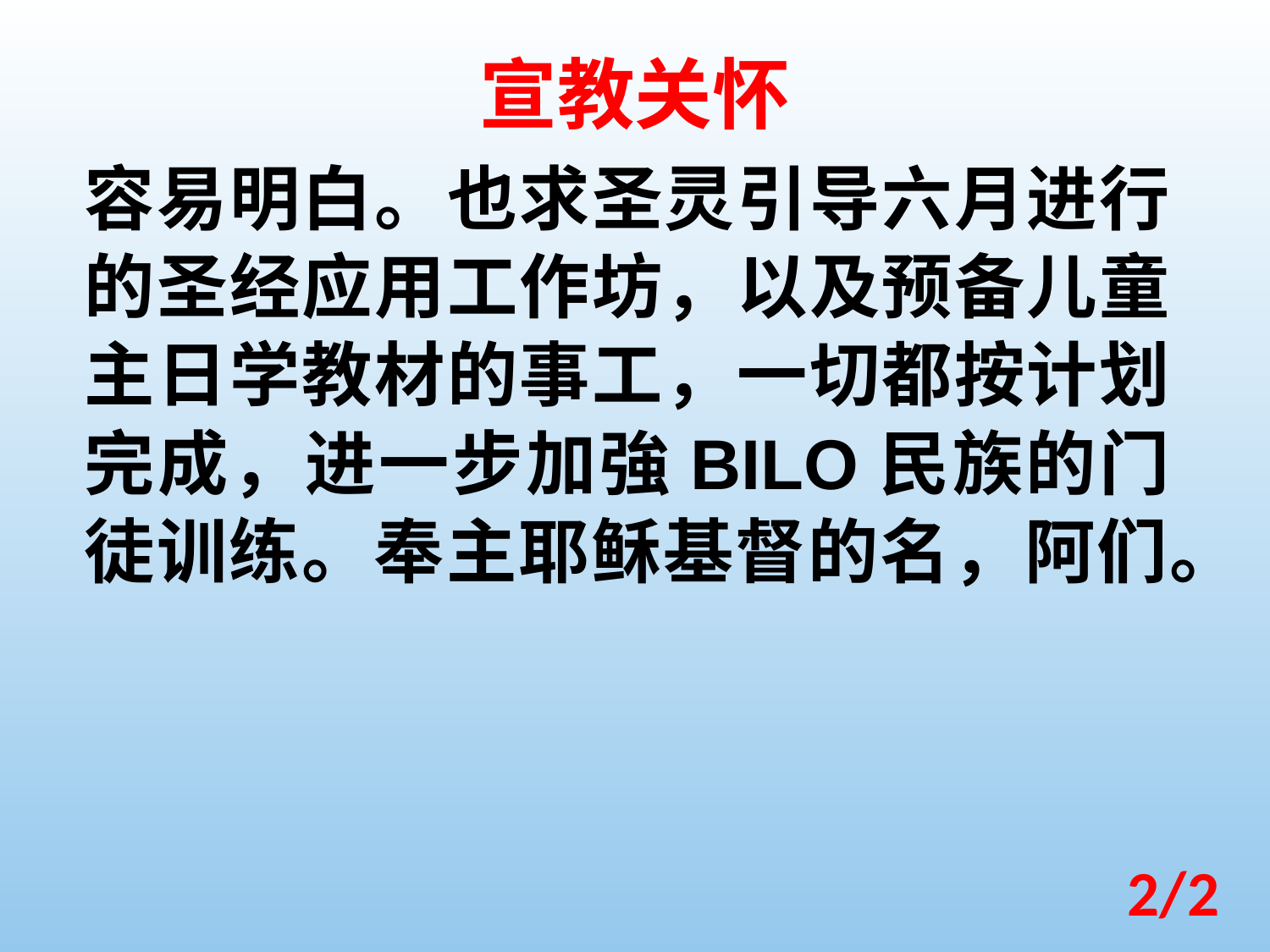

宣教关怀
容易明白。也求圣灵引导六月进行的圣经应用工作坊，以及预备儿童主日学教材的事工，一切都按计划完成，进一步加強Bilo民族的门徒训练。奉主耶稣基督的名，阿们。
2/2